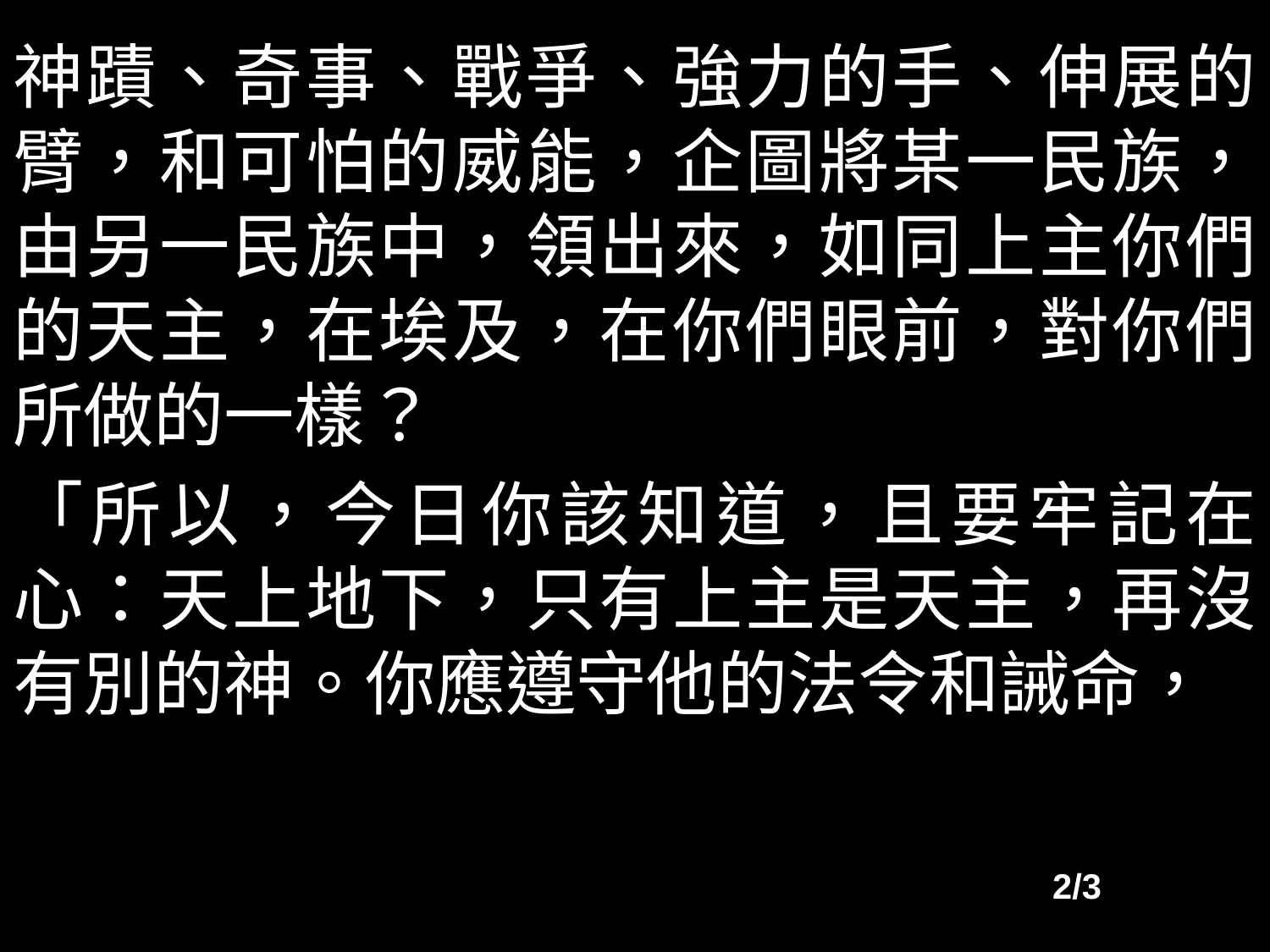

神蹟、奇事、戰爭、強力的手、伸展的臂，和可怕的威能，企圖將某一民族，由另一民族中，領出來，如同上主你們的天主，在埃及，在你們眼前，對你們所做的一樣？
「所以，今日你該知道，且要牢記在心：天上地下，只有上主是天主，再沒有別的神。你應遵守他的法令和誡命，
2/3